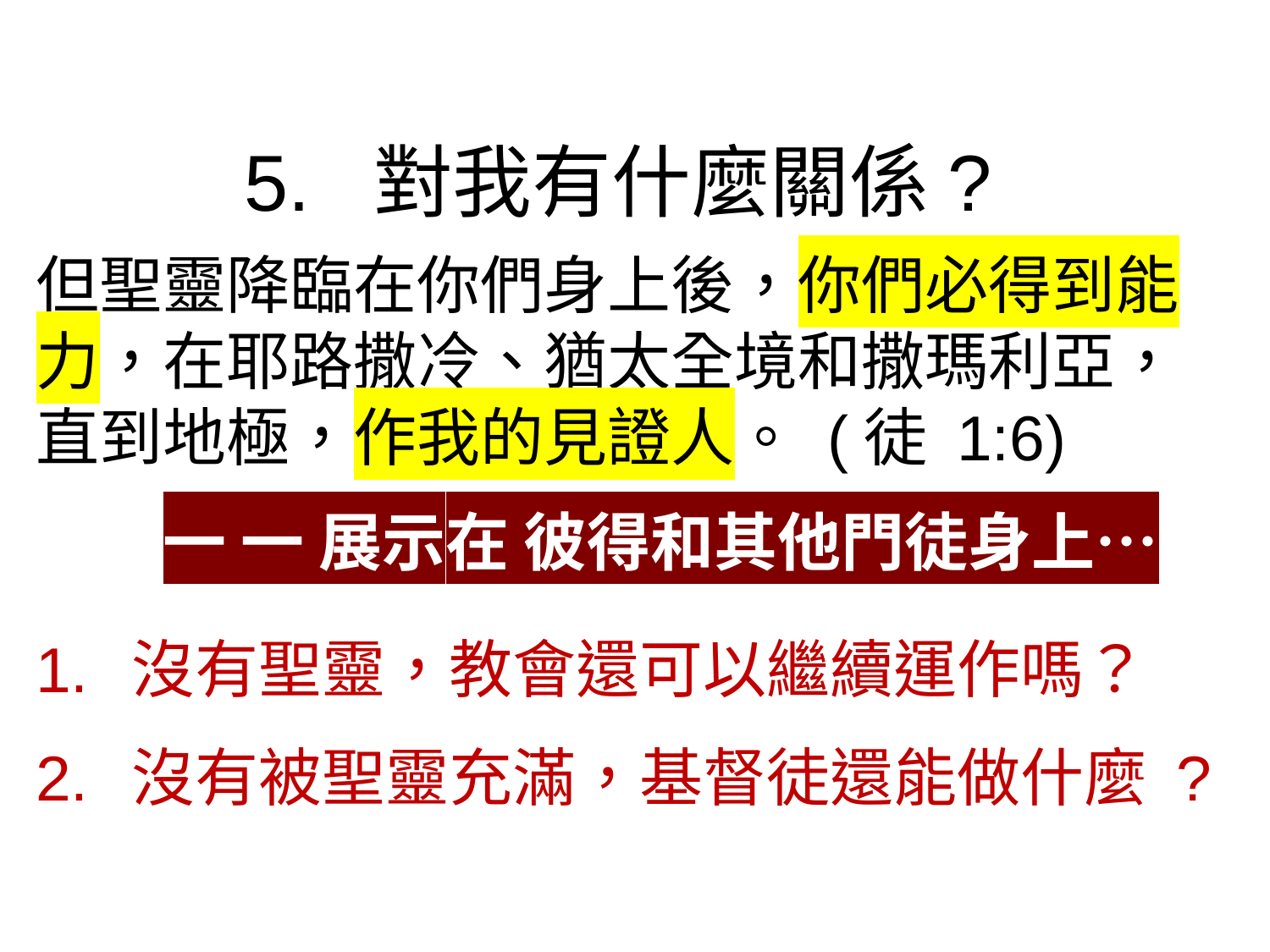

5.  對我有什麼關係?
但聖靈降臨在你們身上後，你們必得到能力，在耶路撒冷、猶太全境和撒瑪利亞，直到地極，作我的見證人。 (徒 1:6)

	一 一 展示在 彼得和其他門徒身上…

沒有聖靈，教會還可以繼續運作嗎？

沒有被聖靈充滿，基督徒還能做什麼 ?